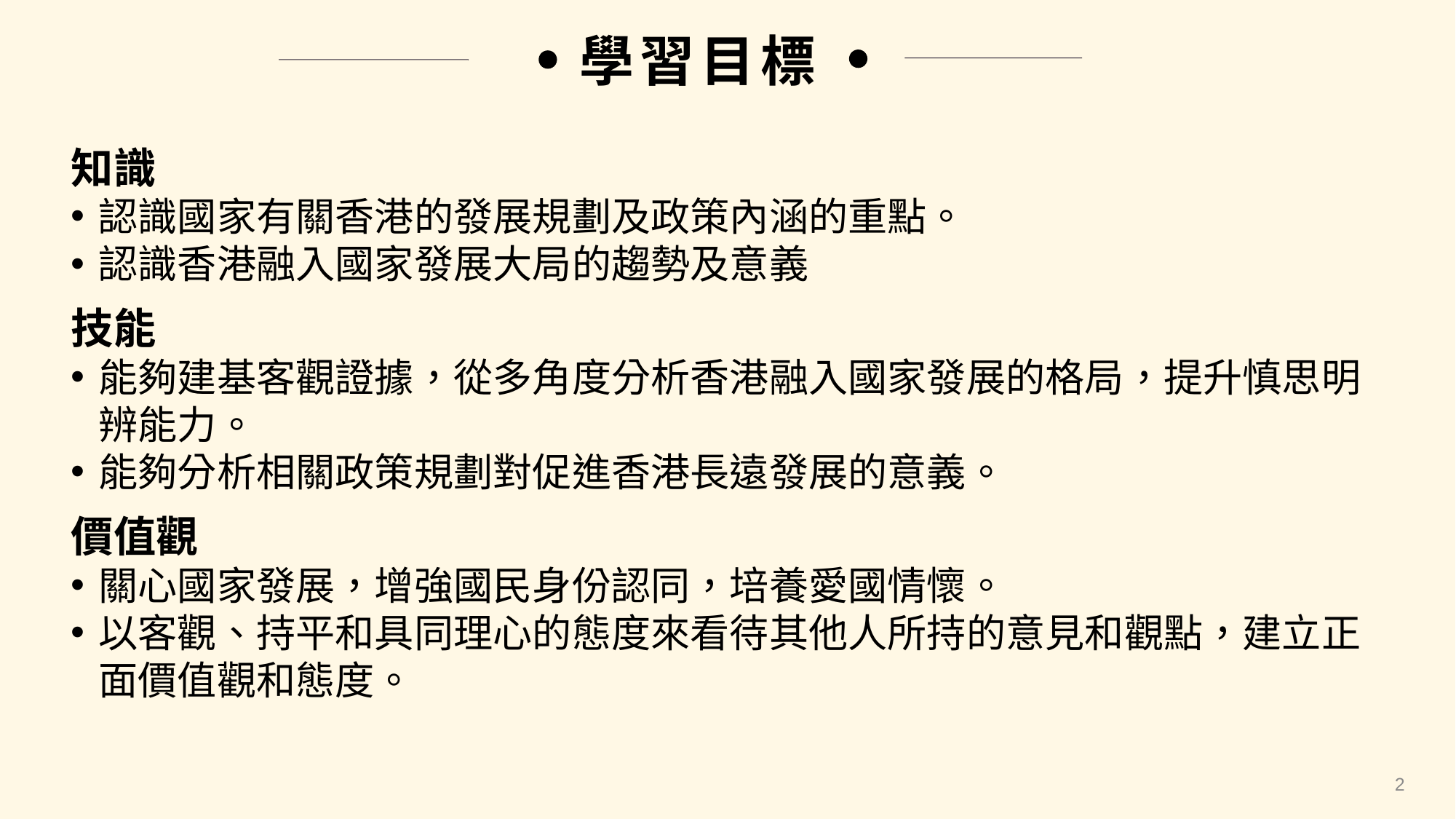

學習目標

知識
認識國家有關香港的發展規劃及政策內涵的重點。
認識香港融入國家發展大局的趨勢及意義
技能
能夠建基客觀證據，從多角度分析香港融入國家發展的格局，提升慎思明辨能力。
能夠分析相關政策規劃對促進香港長遠發展的意義。
價值觀
關心國家發展，增強國民身份認同，培養愛國情懷。
以客觀、持平和具同理心的態度來看待其他人所持的意見和觀點，建立正面價值觀和態度。